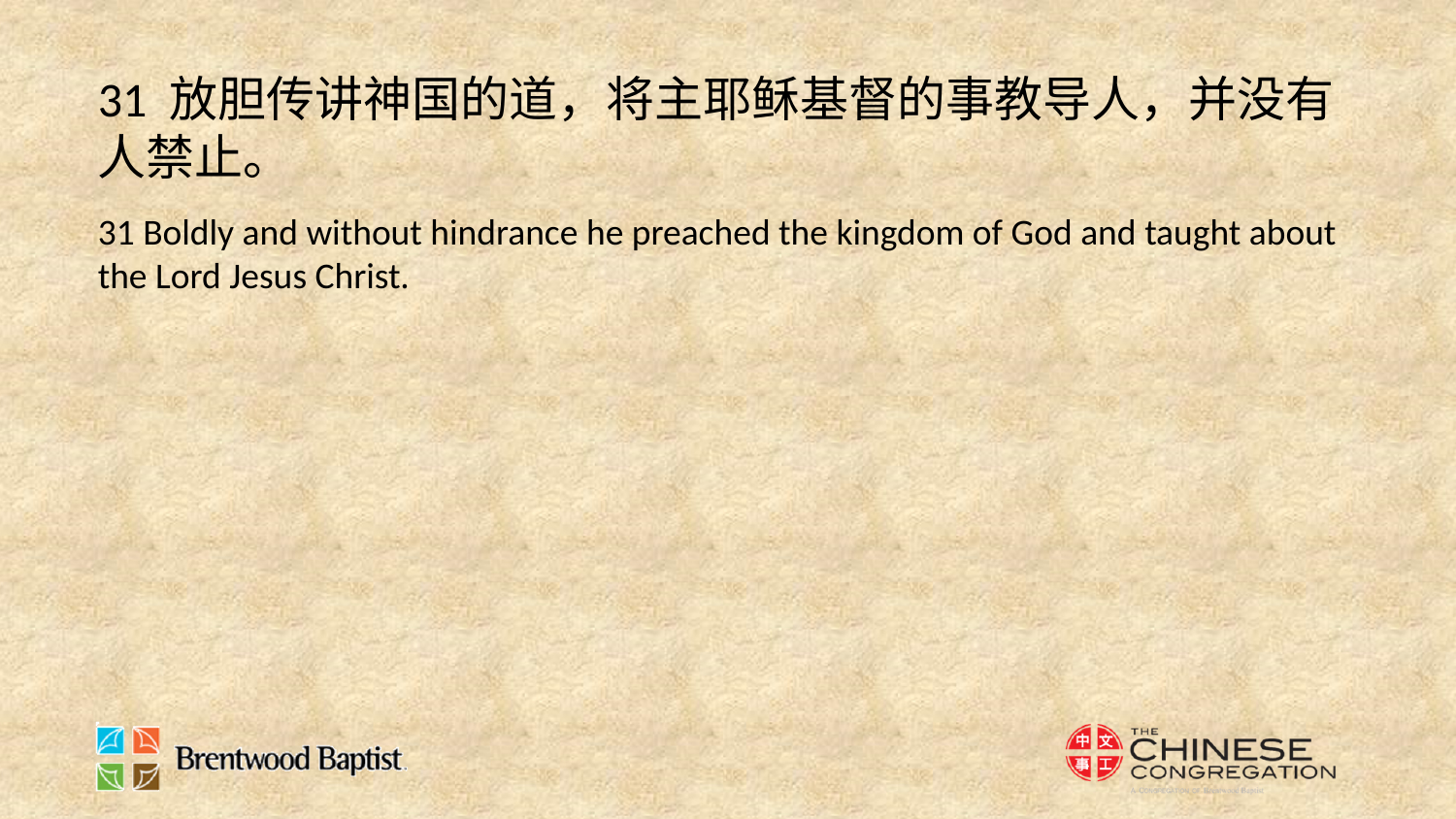

31 放胆传讲神国的道，将主耶稣基督的事教导人，并没有人禁止。

31 Boldly and without hindrance he preached the kingdom of God and taught about the Lord Jesus Christ.